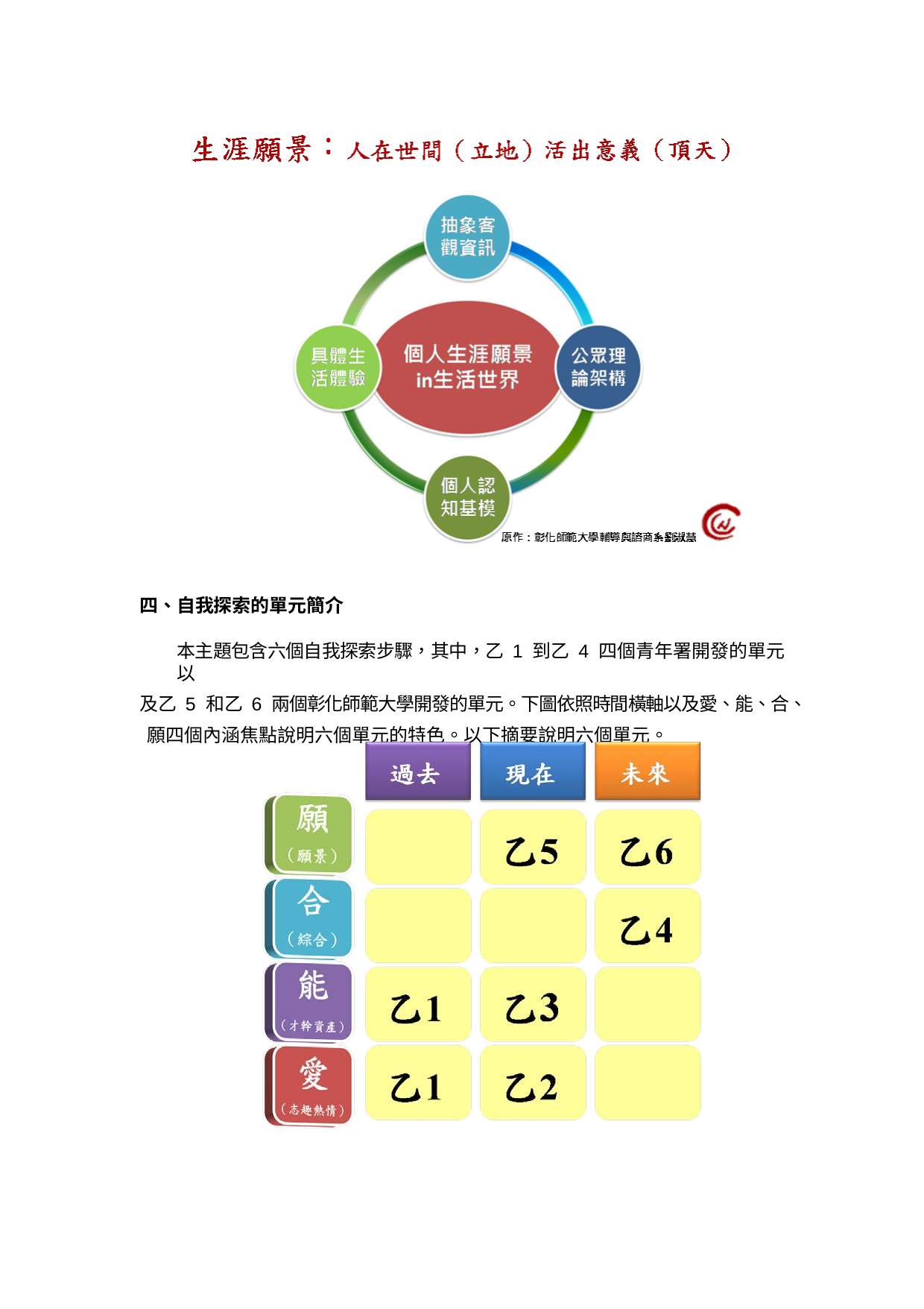

四、自我探索的單元簡介

本主題包含六個自我探索步驟，其中，乙 1 到乙 4 四個青年署開發的單元以
及乙 5 和乙 6 兩個彰化師範大學開發的單元。下圖依照時間橫軸以及愛、能、合、  願四個內涵焦點說明六個單元的特色。以下摘要說明六個單元。